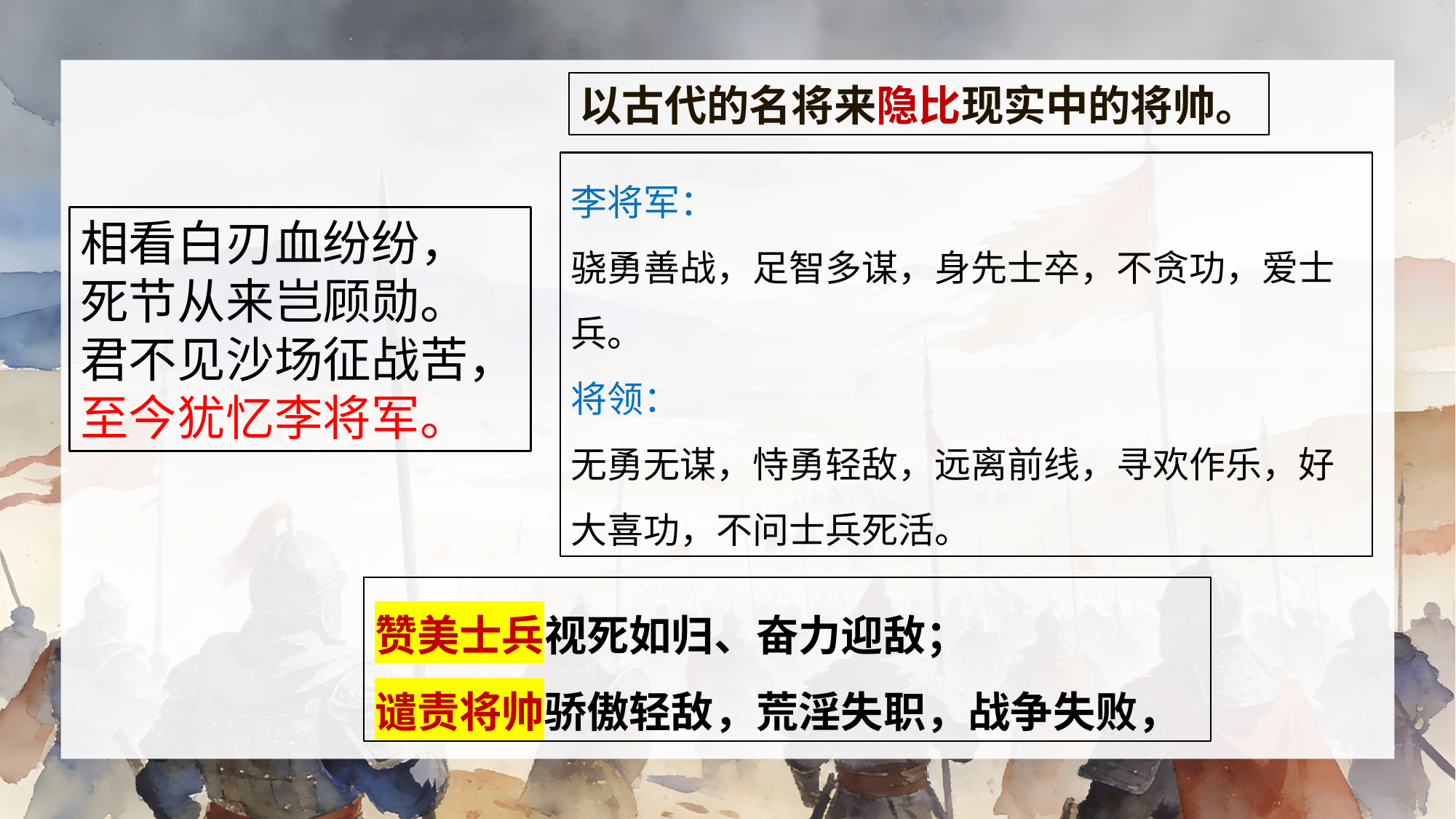

以古代的名将来隐比现实中的将帅。
李将军：
骁勇善战，足智多谋，身先士卒，不贪功，爱士兵。
将领：
无勇无谋，恃勇轻敌，远离前线，寻欢作乐，好大喜功，不问士兵死活。
相看白刃血纷纷，
死节从来岂顾勋。
君不见沙场征战苦，至今犹忆李将军。
赞美士兵视死如归、奋力迎敌；
谴责将帅骄傲轻敌，荒淫失职，战争失败，